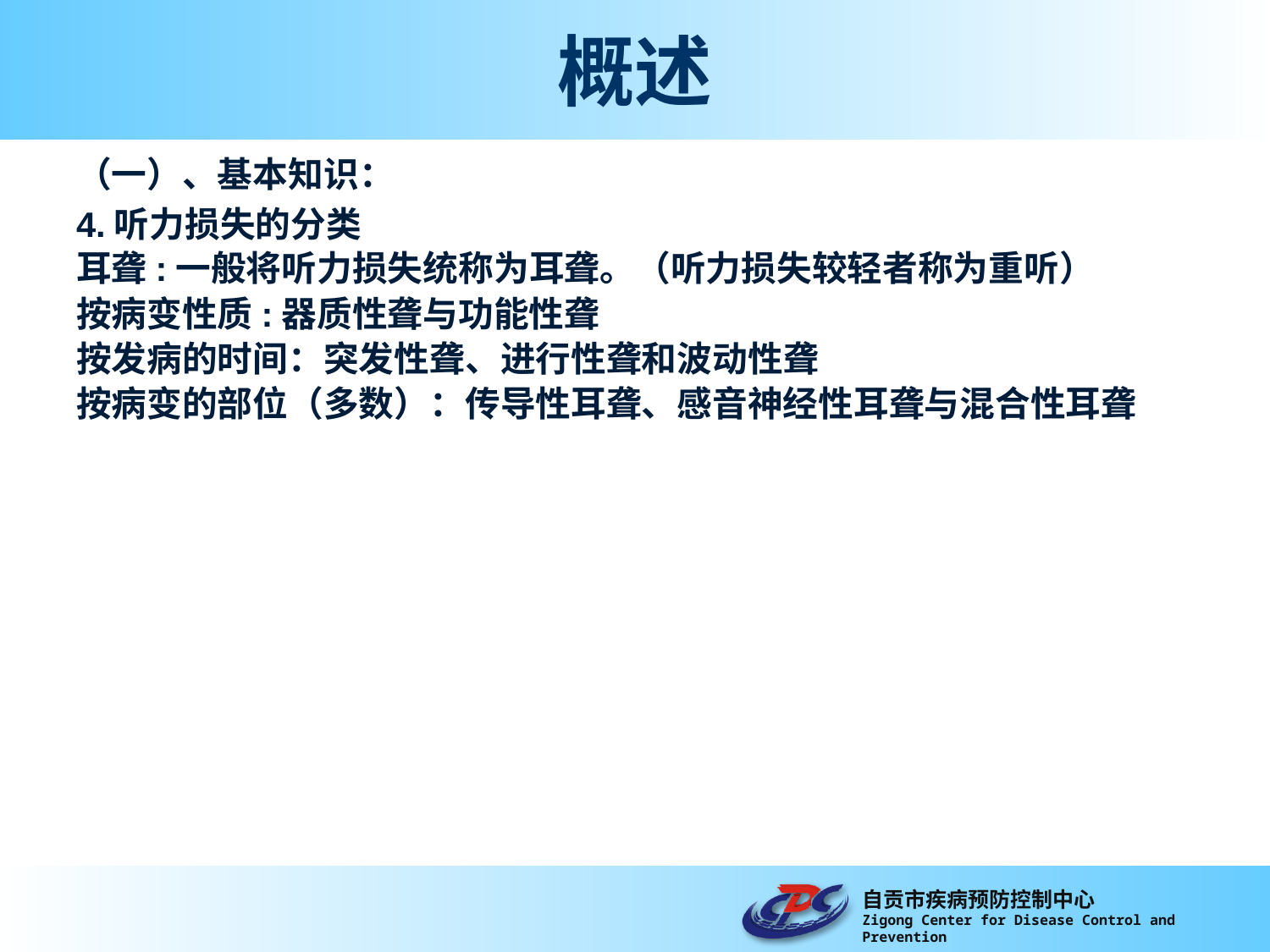

# 概述
（一）、基本知识：
4.听力损失的分类
耳聋:一般将听力损失统称为耳聋。（听力损失较轻者称为重听）
按病变性质:器质性聋与功能性聋
按发病的时间：突发性聋、进行性聋和波动性聋
按病变的部位（多数）：传导性耳聋、感音神经性耳聋与混合性耳聋

23